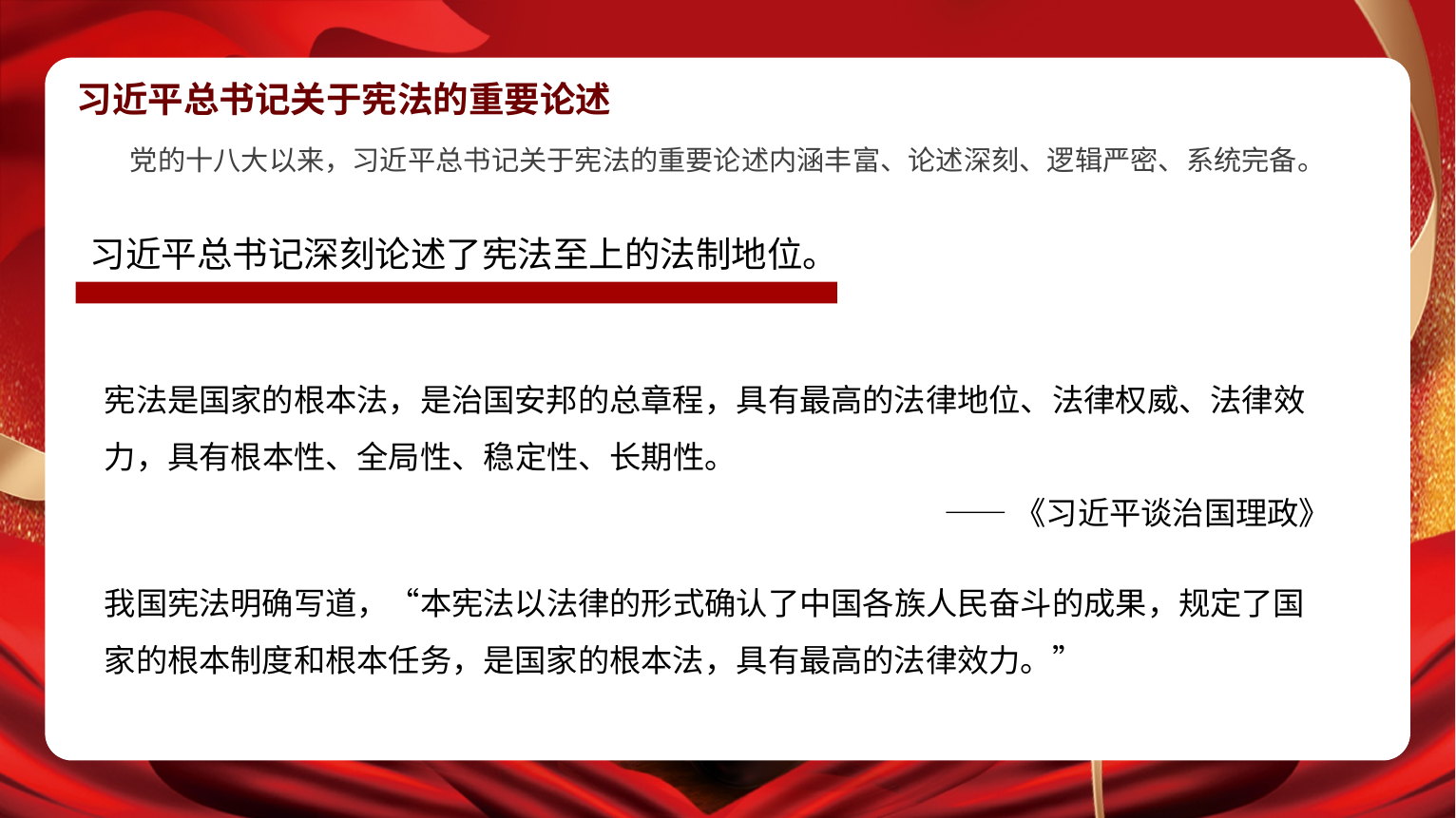

习近平总书记关于宪法的重要论述
党的十八大以来，习近平总书记关于宪法的重要论述内涵丰富、论述深刻、逻辑严密、系统完备。
习近平总书记深刻论述了宪法至上的法制地位。

宪法是国家的根本法，是治国安邦的总章程，具有最高的法律地位、法律权威、法律效力，具有根本性、全局性、稳定性、长期性。
——《习近平谈治国理政》
我国宪法明确写道，“本宪法以法律的形式确认了中国各族人民奋斗的成果，规定了国家的根本制度和根本任务，是国家的根本法，具有最高的法律效力。”